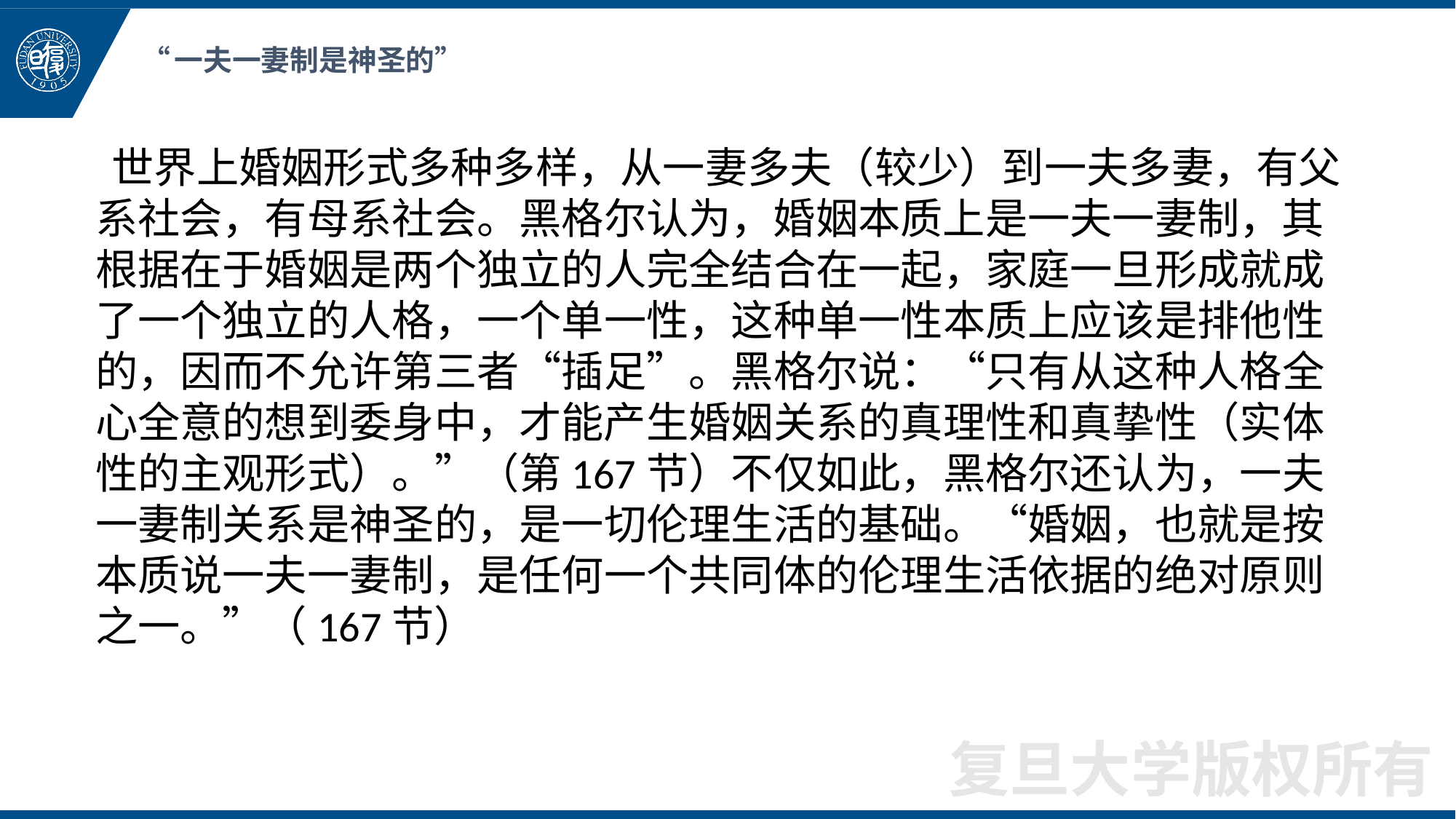

# “一夫一妻制是神圣的”
     世界上婚姻形式多种多样，从一妻多夫（较少）到一夫多妻，有父系社会，有母系社会。黑格尔认为，婚姻本质上是一夫一妻制，其根据在于婚姻是两个独立的人完全结合在一起，家庭一旦形成就成了一个独立的人格，一个单一性，这种单一性本质上应该是排他性的，因而不允许第三者“插足”。黑格尔说：“只有从这种人格全心全意的想到委身中，才能产生婚姻关系的真理性和真挚性（实体性的主观形式）。”（第167节）不仅如此，黑格尔还认为，一夫一妻制关系是神圣的，是一切伦理生活的基础。“婚姻，也就是按本质说一夫一妻制，是任何一个共同体的伦理生活依据的绝对原则之一。”（167节）